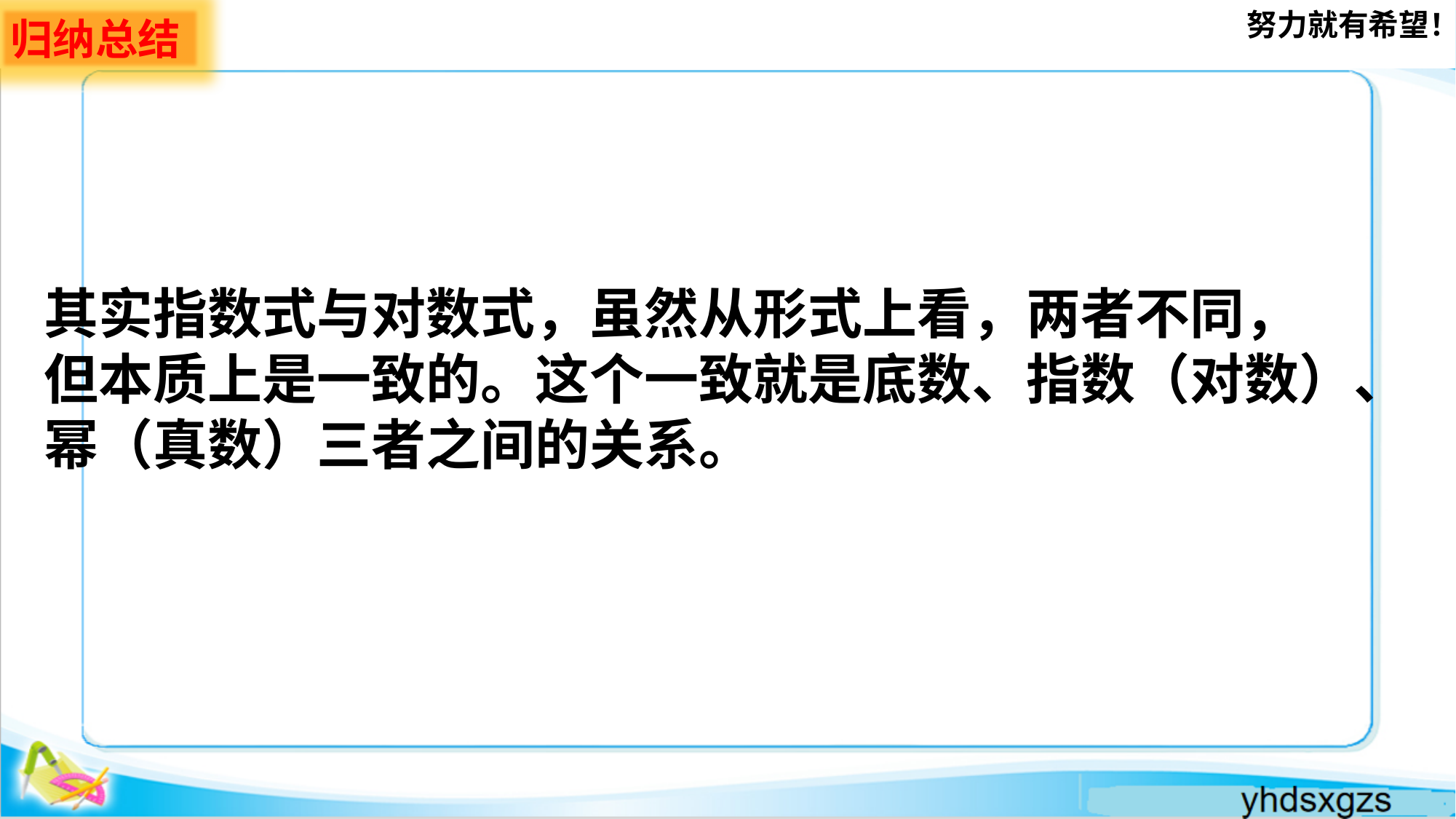

归纳总结

其实指数式与对数式，虽然从形式上看，两者不同，
但本质上是一致的。这个一致就是底数、指数（对数）、
幂（真数）三者之间的关系。